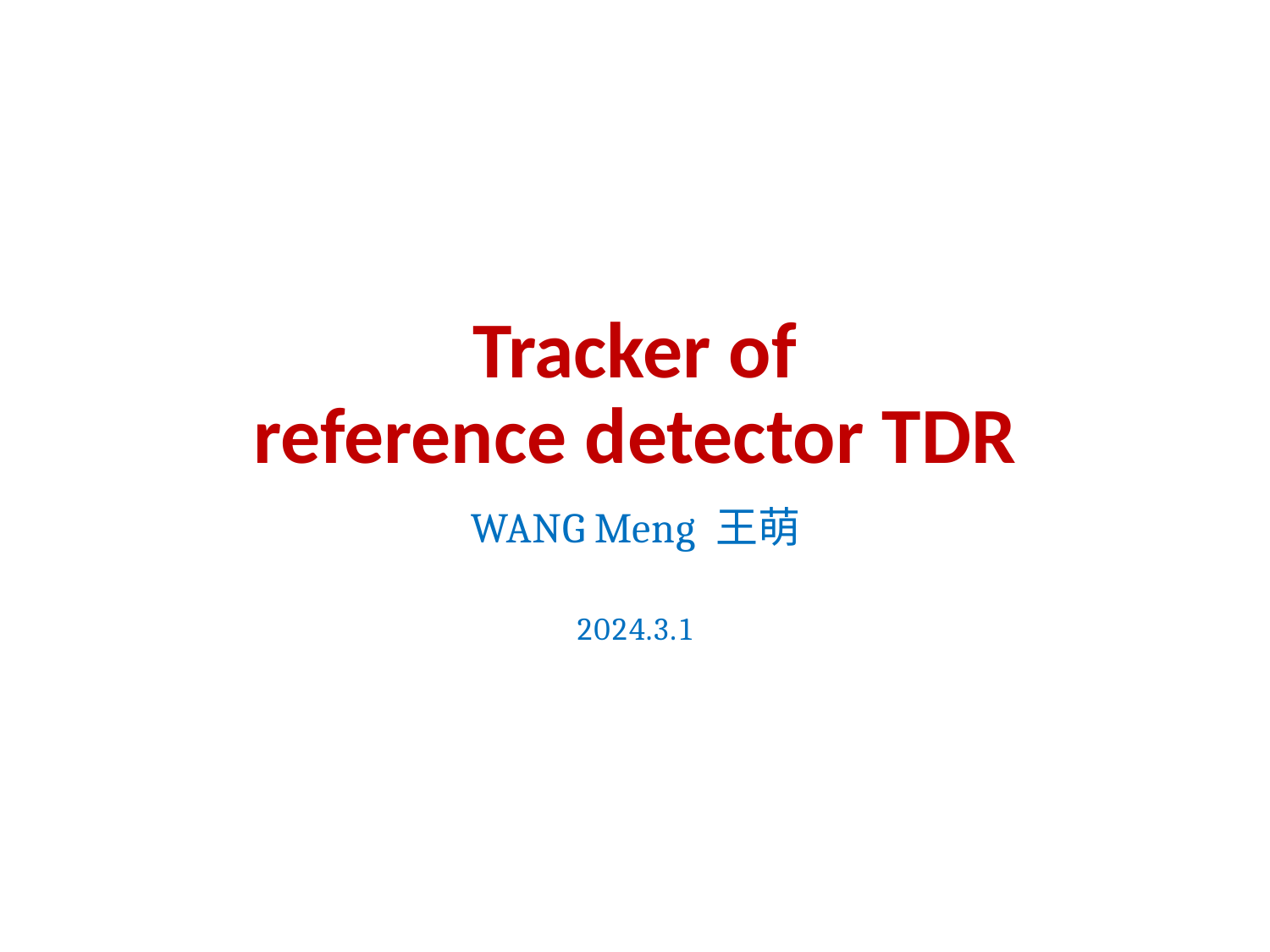

# Tracker of reference detector TDR
WANG Meng 王萌

2024.3.1